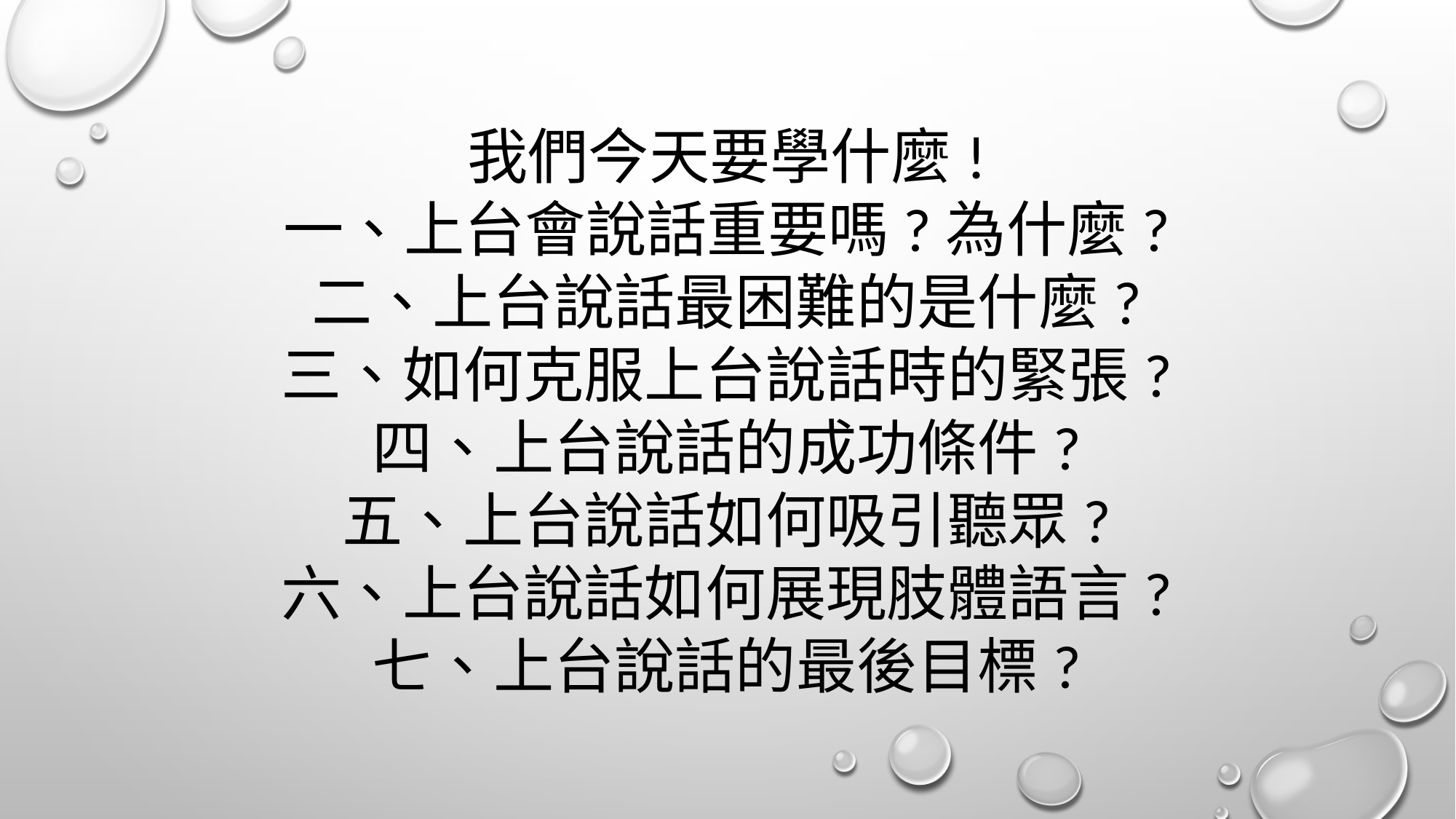

我們今天要學什麼!
一、上台會說話重要嗎?為什麼?
二、上台說話最困難的是什麼?
三、如何克服上台說話時的緊張?
四、上台說話的成功條件?
五、上台說話如何吸引聽眾?
六、上台說話如何展現肢體語言?
七、上台說話的最後目標?